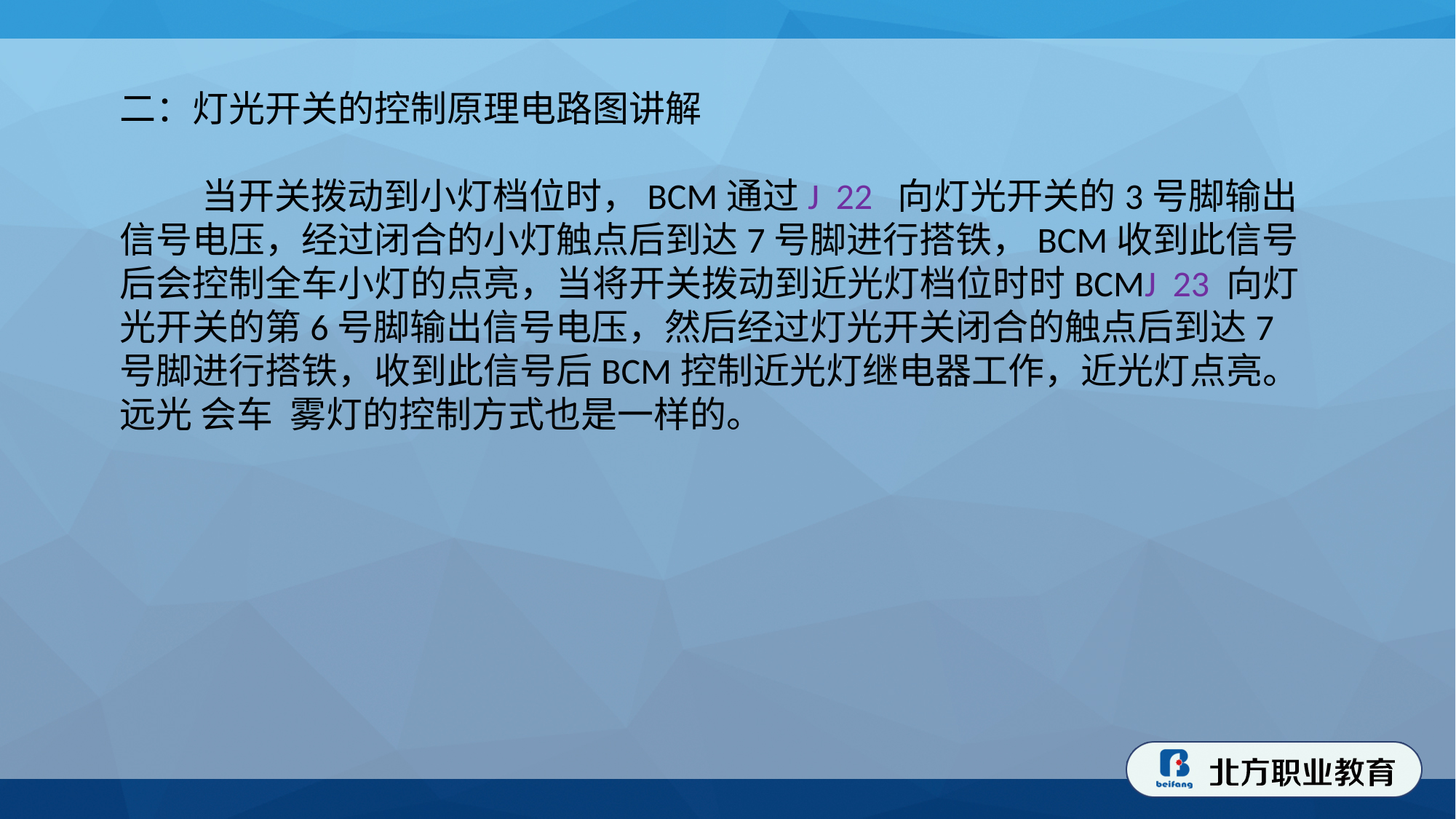

二：灯光开关的控制原理电路图讲解

         当开关拨动到小灯档位时，BCM通过J  22  向灯光开关的3号脚输出信号电压，经过闭合的小灯触点后到达7号脚进行搭铁，BCM收到此信号后会控制全车小灯的点亮，当将开关拨动到近光灯档位时时BCMJ  23 向灯光开关的第6号脚输出信号电压，然后经过灯光开关闭合的触点后到达7号脚进行搭铁，收到此信号后BCM控制近光灯继电器工作，近光灯点亮。远光 会车  雾灯的控制方式也是一样的。